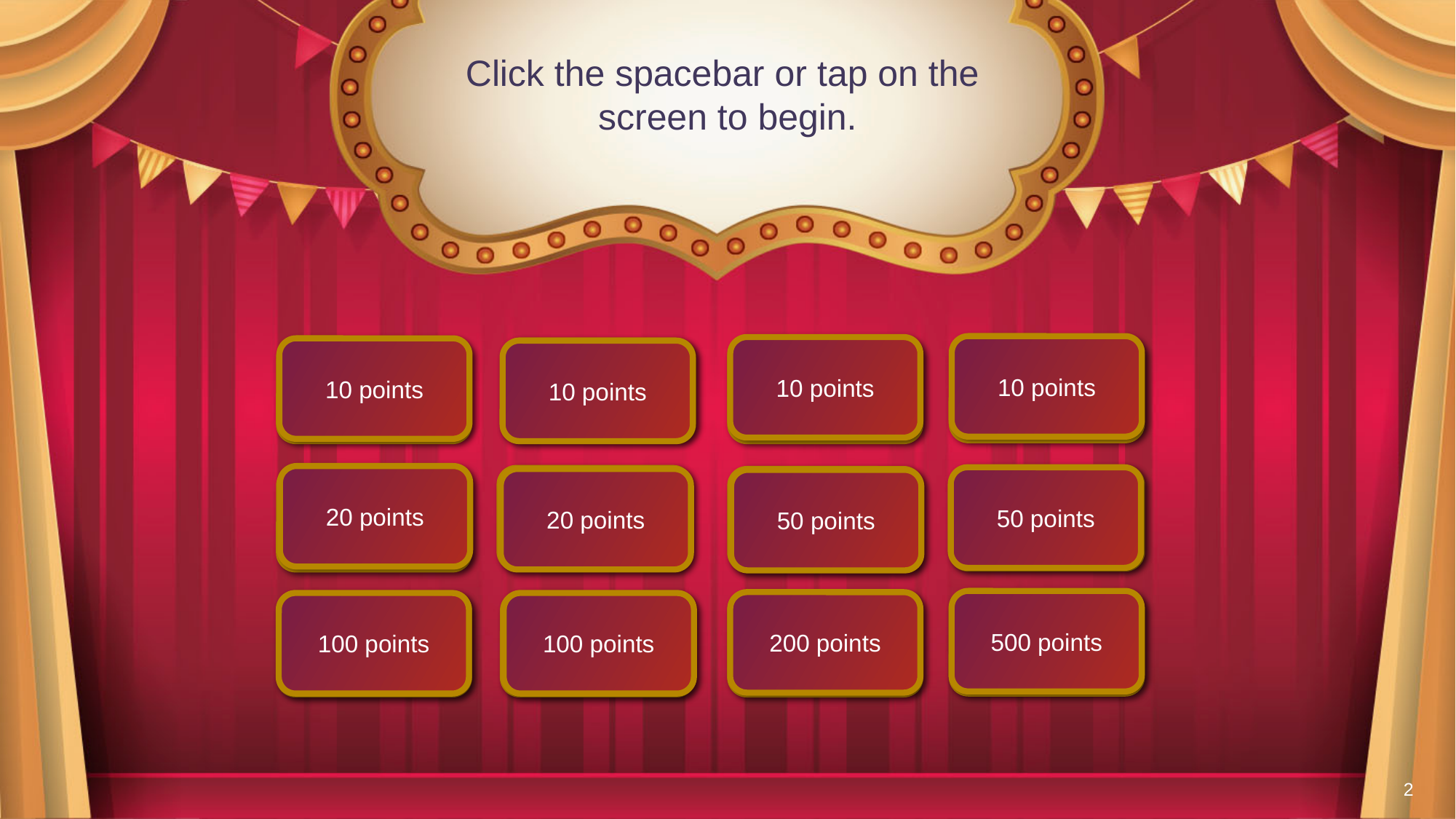

Click the spacebar or tap on the
screen to begin.
10 points
10 points
10 points
やきとり
はなび
10 points
きもの
トランプ
20 points
50 points
ゆかた
おべんとう
にんぎょう
20 points
さくら
50 points
500 points
200 points
100 points
100 points
かいます
ねんがじょう
しゃしん
かきます
2